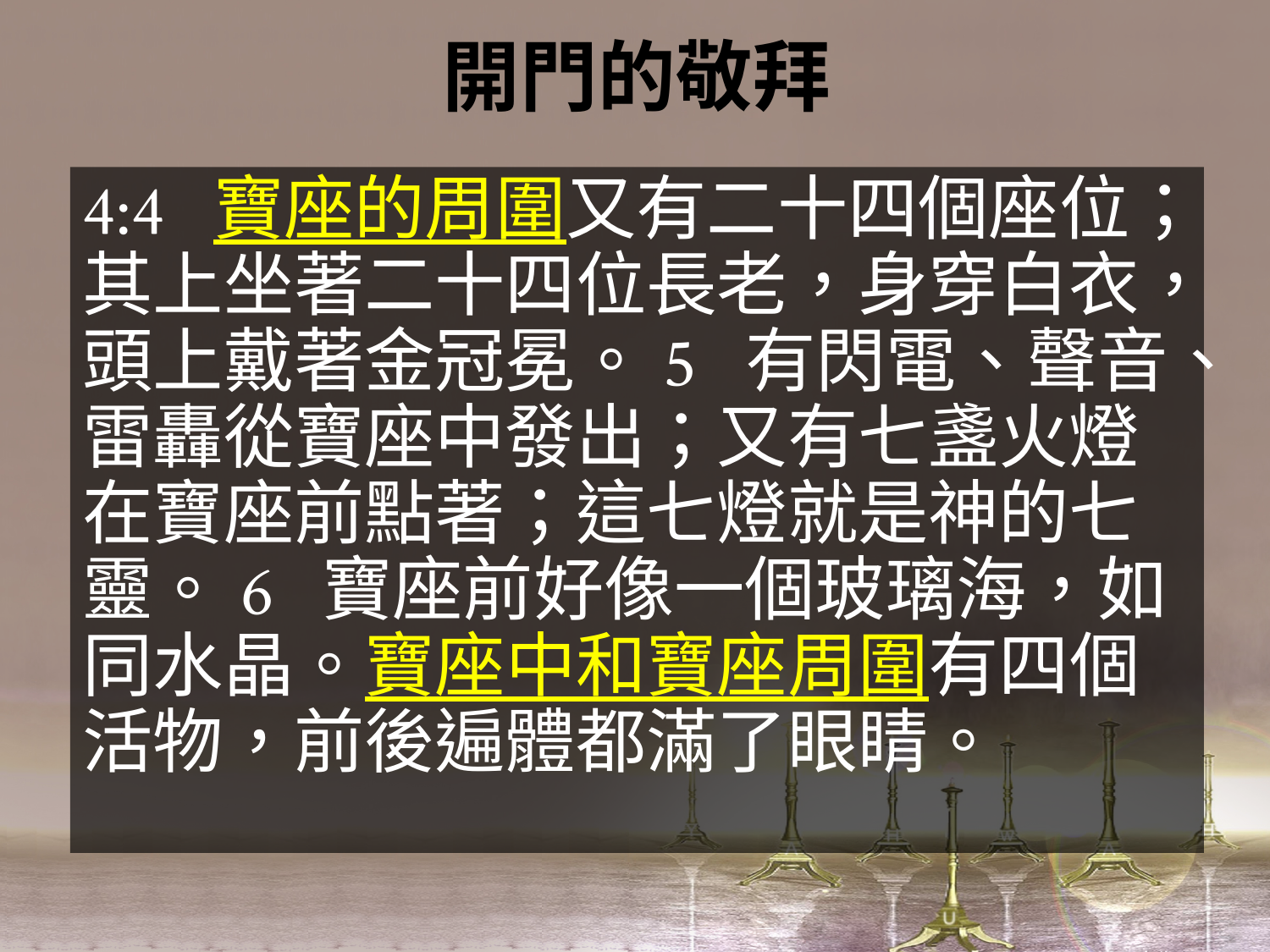

開門的敬拜
4:4  寶座的周圍又有二十四個座位；其上坐著二十四位長老，身穿白衣，頭上戴著金冠冕。5  有閃電、聲音、雷轟從寶座中發出；又有七盞火燈在寶座前點著；這七燈就是神的七靈。6  寶座前好像一個玻璃海，如同水晶。寶座中和寶座周圍有四個活物，前後遍體都滿了眼睛。